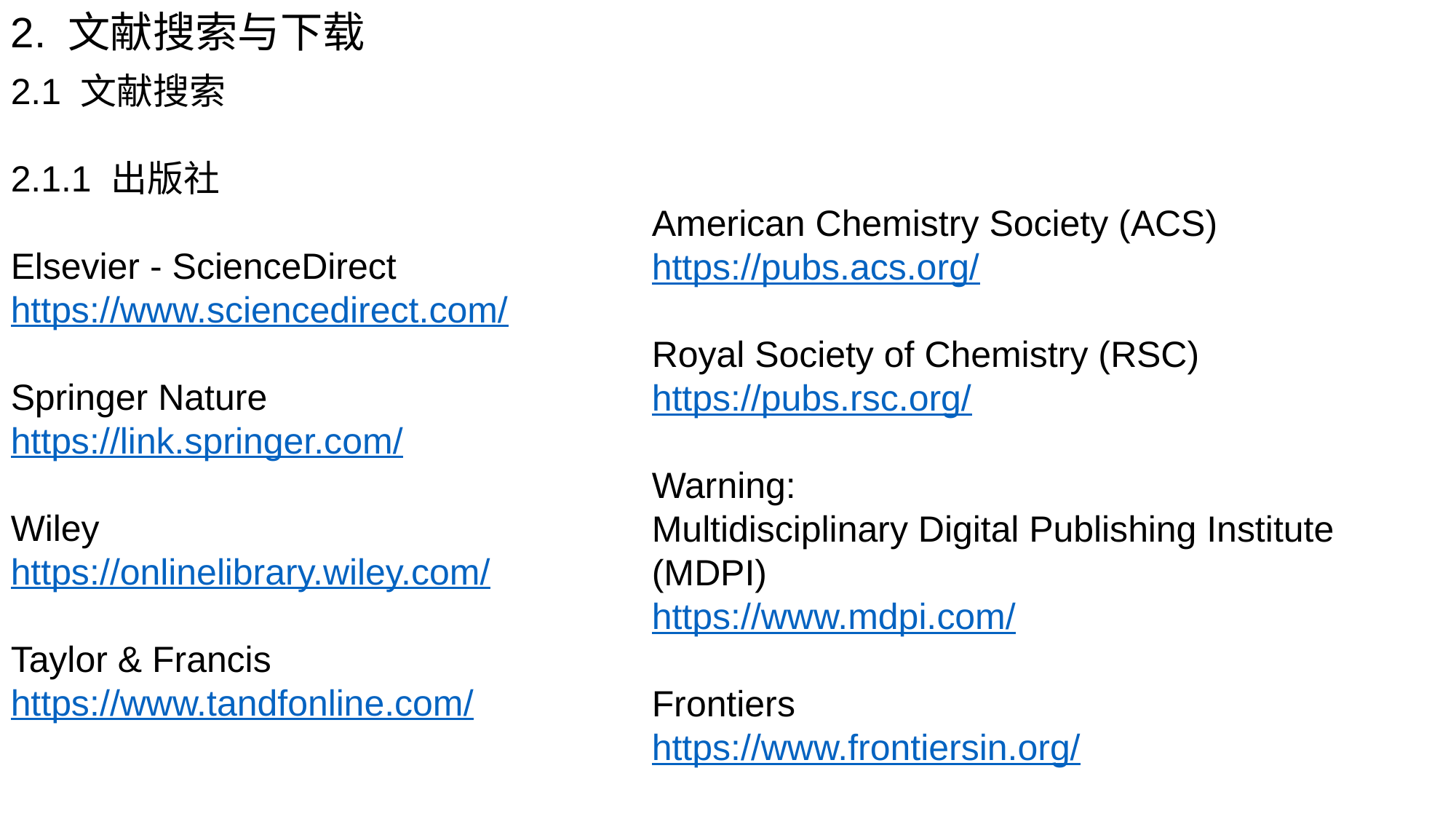

2. 文献搜索与下载
2.1 文献搜索

2.1.1 出版社

Elsevier - ScienceDirect
https://www.sciencedirect.com/

Springer Nature
https://link.springer.com/

Wiley
https://onlinelibrary.wiley.com/

Taylor & Francis
https://www.tandfonline.com/

American Chemistry Society (ACS)
https://pubs.acs.org/

Royal Society of Chemistry (RSC)
https://pubs.rsc.org/

Warning:
Multidisciplinary Digital Publishing Institute (MDPI)
https://www.mdpi.com/

Frontiers
https://www.frontiersin.org/